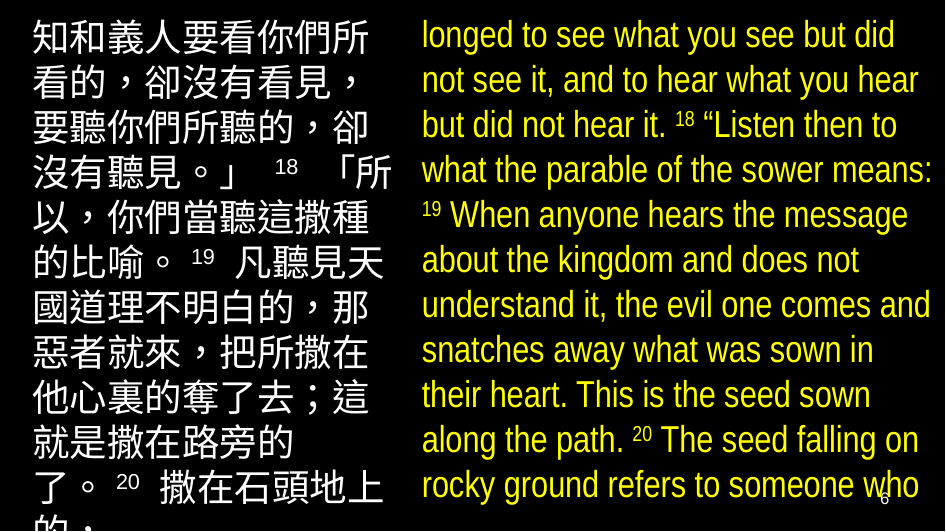

longed to see what you see but did not see it, and to hear what you hear but did not hear it. 18 “Listen then to what the parable of the sower means: 19 When anyone hears the message about the kingdom and does not understand it, the evil one comes and snatches away what was sown in their heart. This is the seed sown along the path. 20 The seed falling on rocky ground refers to someone who
知和義人要看你們所看的，卻沒有看見，要聽你們所聽的，卻沒有聽見。」 18 「所以，你們當聽這撒種的比喻。19 凡聽見天國道理不明白的，那惡者就來，把所撒在他心裏的奪了去；這就是撒在路旁的了。20 撒在石頭地上的，
6